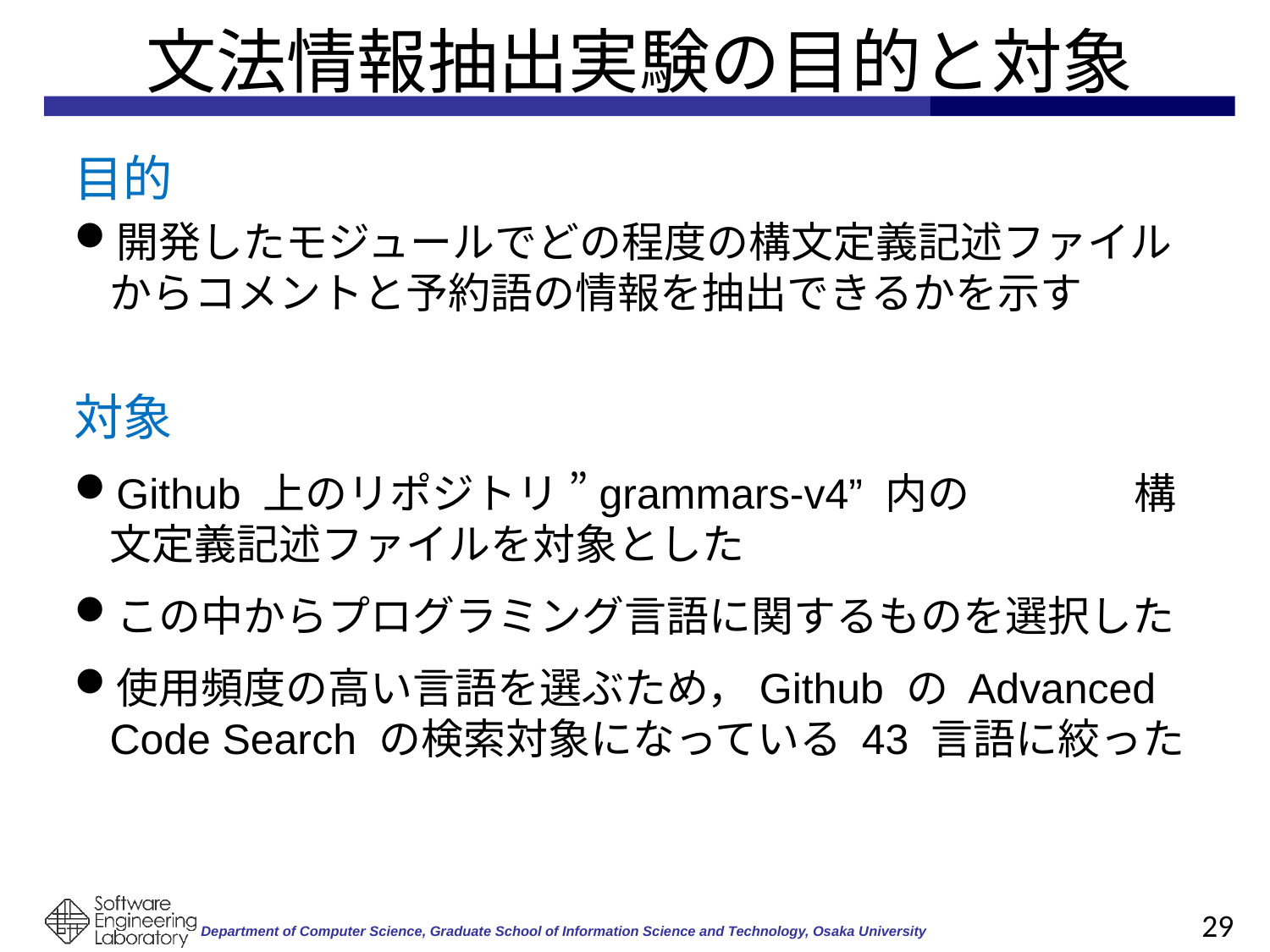

# 文法情報抽出実験の目的と対象
目的
開発したモジュールでどの程度の構文定義記述ファイルからコメントと予約語の情報を抽出できるかを示す

対象
Github 上のリポジトリ ”grammars-v4” 内の　    　　構文定義記述ファイルを対象とした
この中からプログラミング言語に関するものを選択した
使用頻度の高い言語を選ぶため，Github の Advanced Code Search の検索対象になっている 43 言語に絞った
29